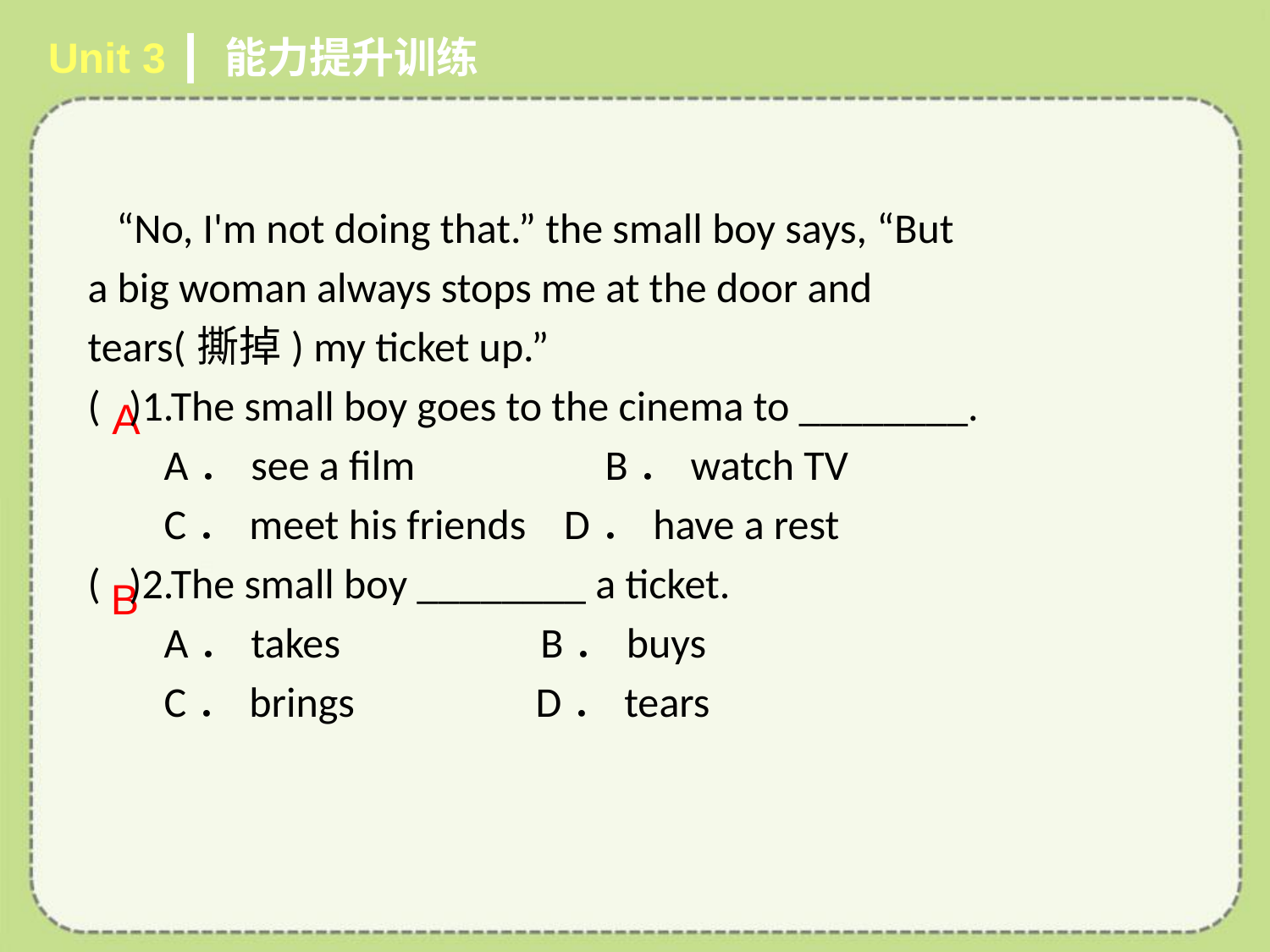

Unit 3 ┃ 能力提升训练
# “No, I'm not doing that.” the small boy says, “But
a big woman always stops me at the door and
tears(撕掉) my ticket up.”
(   )1.The small boy goes to the cinema to ________.
        A．see a film　　　　B．watch TV
        C．meet his friends    D．have a rest
(   )2.The small boy ________ a ticket.
        A．takes                     B．buys
        C．brings                   D．tears

A
B